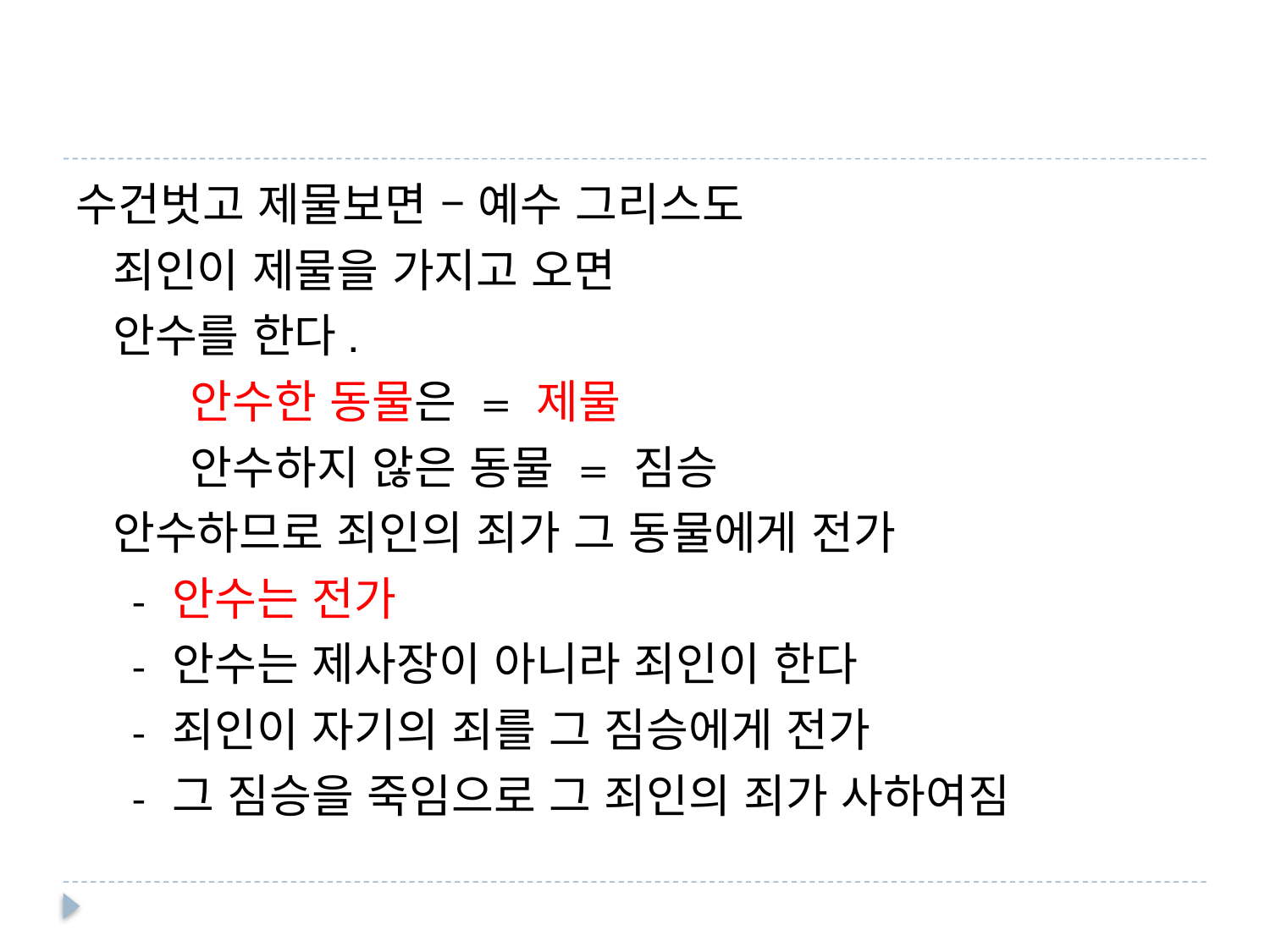

#
수건벗고 제물보면 – 예수 그리스도
  죄인이 제물을 가지고 오면
  안수를 한다.
        안수한 동물은 = 제물
        안수하지 않은 동물 = 짐승
  안수하므로 죄인의 죄가 그 동물에게 전가
    - 안수는 전가
    - 안수는 제사장이 아니라 죄인이 한다
    - 죄인이 자기의 죄를 그 짐승에게 전가
    - 그 짐승을 죽임으로 그 죄인의 죄가 사하여짐